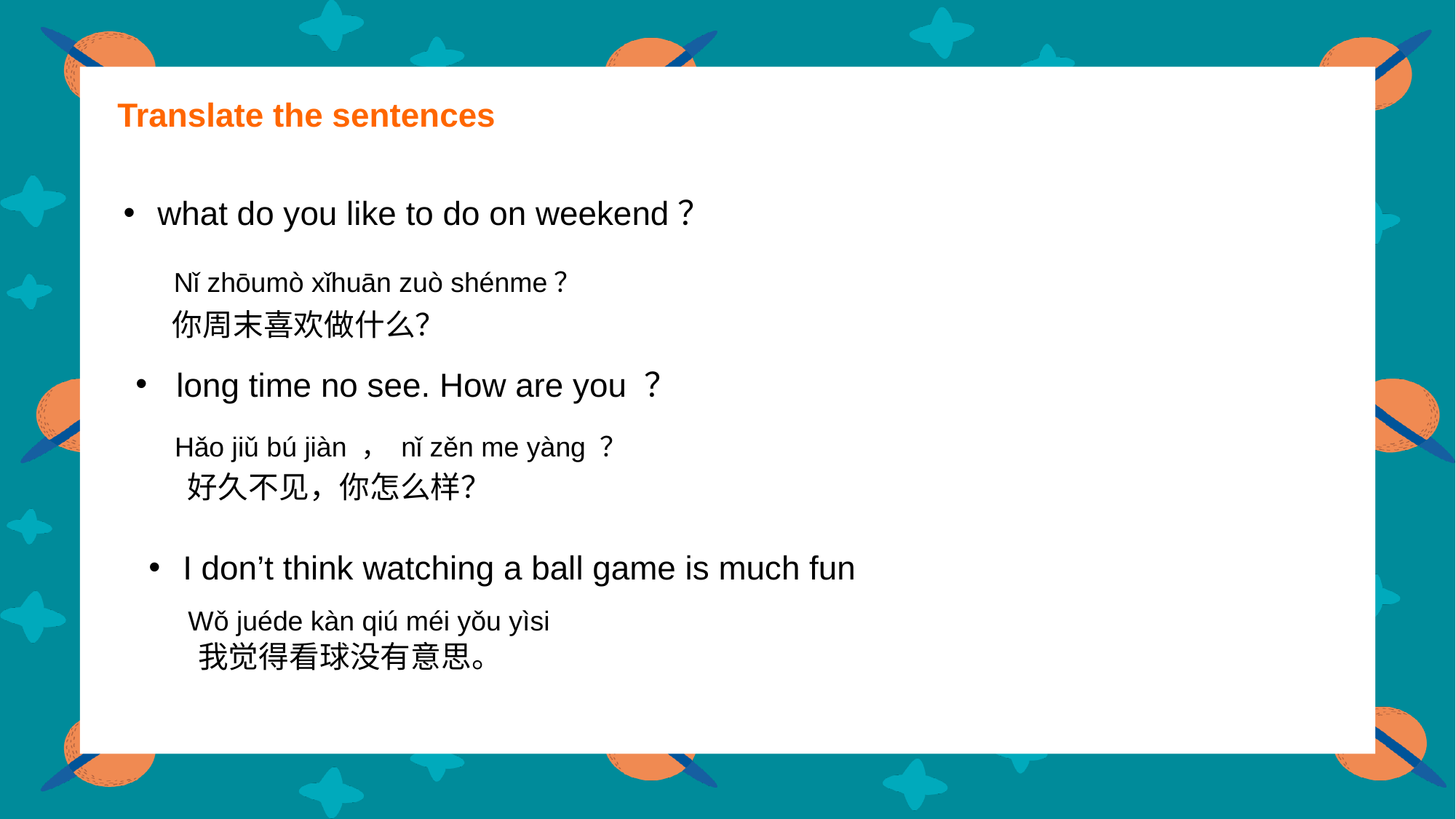

Translate the sentences
what do you like to do on weekend？
Nǐ zhōumò xǐhuān zuò shénme？
你周末喜欢做什么？
long time no see. How are you ？
Hǎo jiǔ bú jiàn ， nǐ zěn me yàng ？

好久不见，你怎么样？
I don’t think watching a ball game is much fun

 我觉得看球没有意思。
Wǒ juéde kàn qiú méi yǒu yìsi